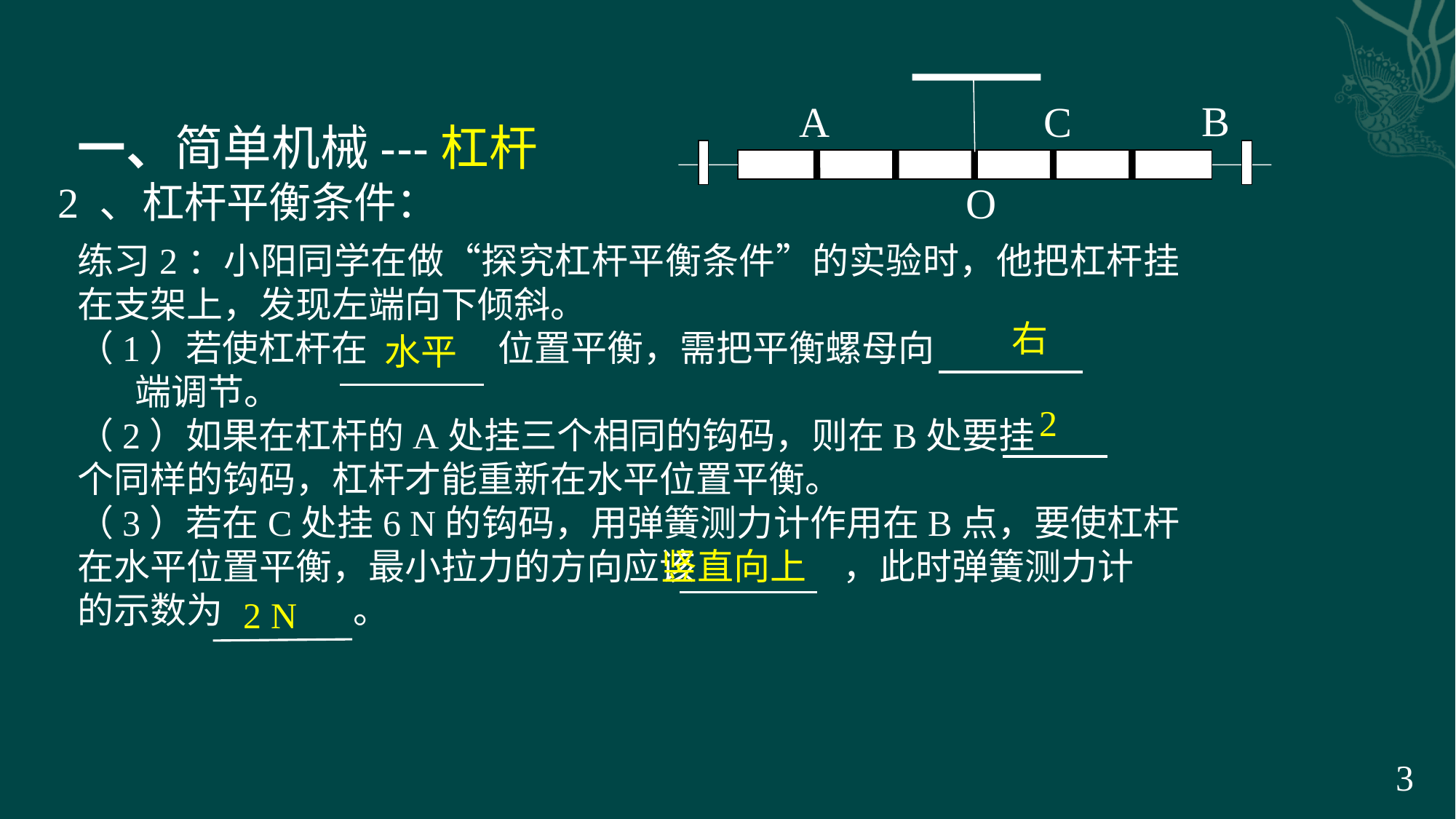

B
A
C

O
一、简单机械---杠杆

2 、杠杆平衡条件：
练习2：小阳同学在做“探究杠杆平衡条件”的实验时，他把杠杆挂在支架上，发现左端向下倾斜。
（1）若使杠杆在                位置平衡，需把平衡螺母向
      端调节。
（2）如果在杠杆的A处挂三个相同的钩码，则在B处要挂
个同样的钩码，杠杆才能重新在水平位置平衡。
（3）若在C处挂6 N的钩码，用弹簧测力计作用在B点，要使杠杆在水平位置平衡，最小拉力的方向应该                  ，此时弹簧测力计
的示数为                。
右
水平
2
竖直向上
2 N
3